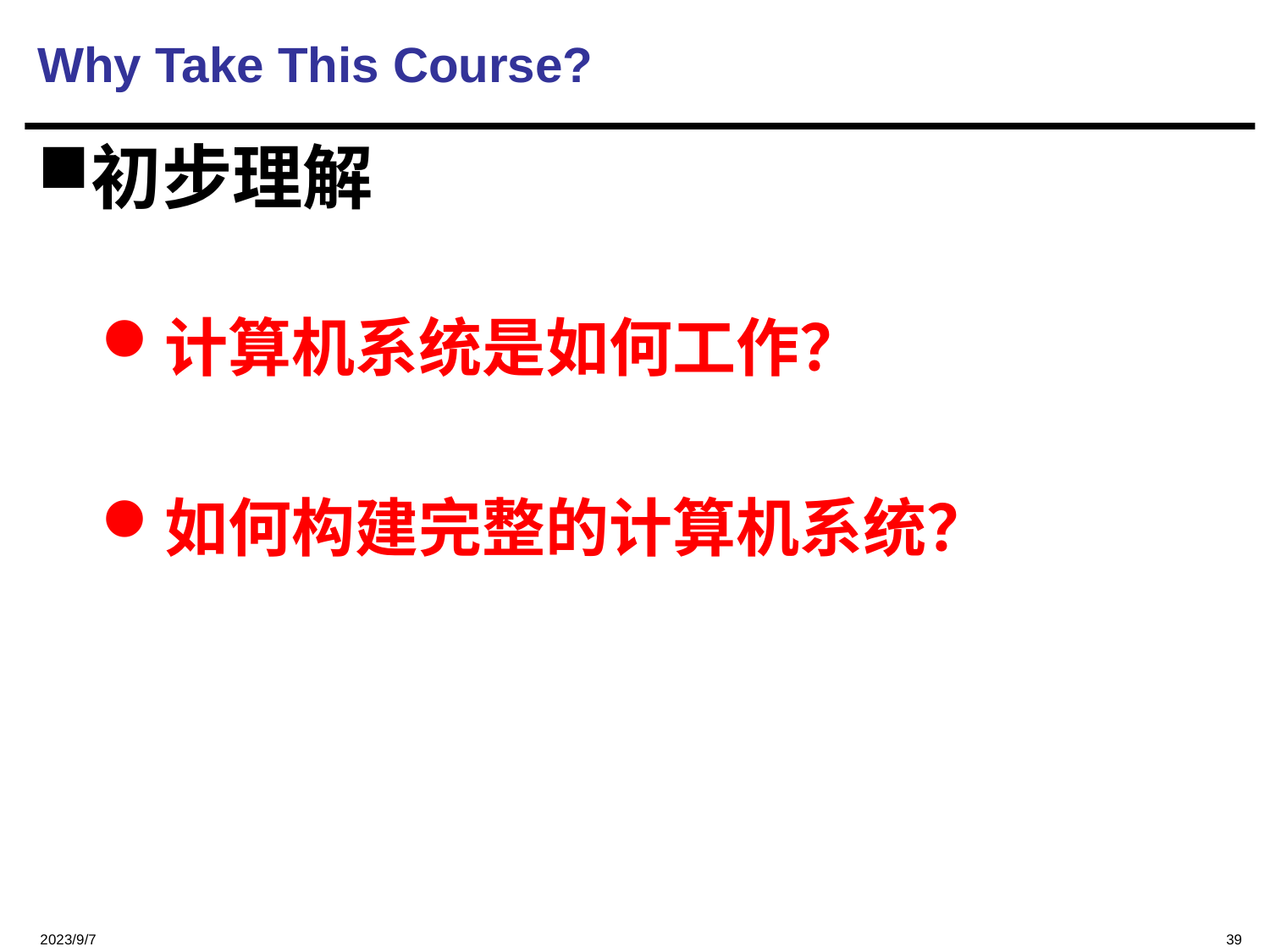

# Why Take This Course?
初步理解

计算机系统是如何工作？

如何构建完整的计算机系统？

2023/9/7
39